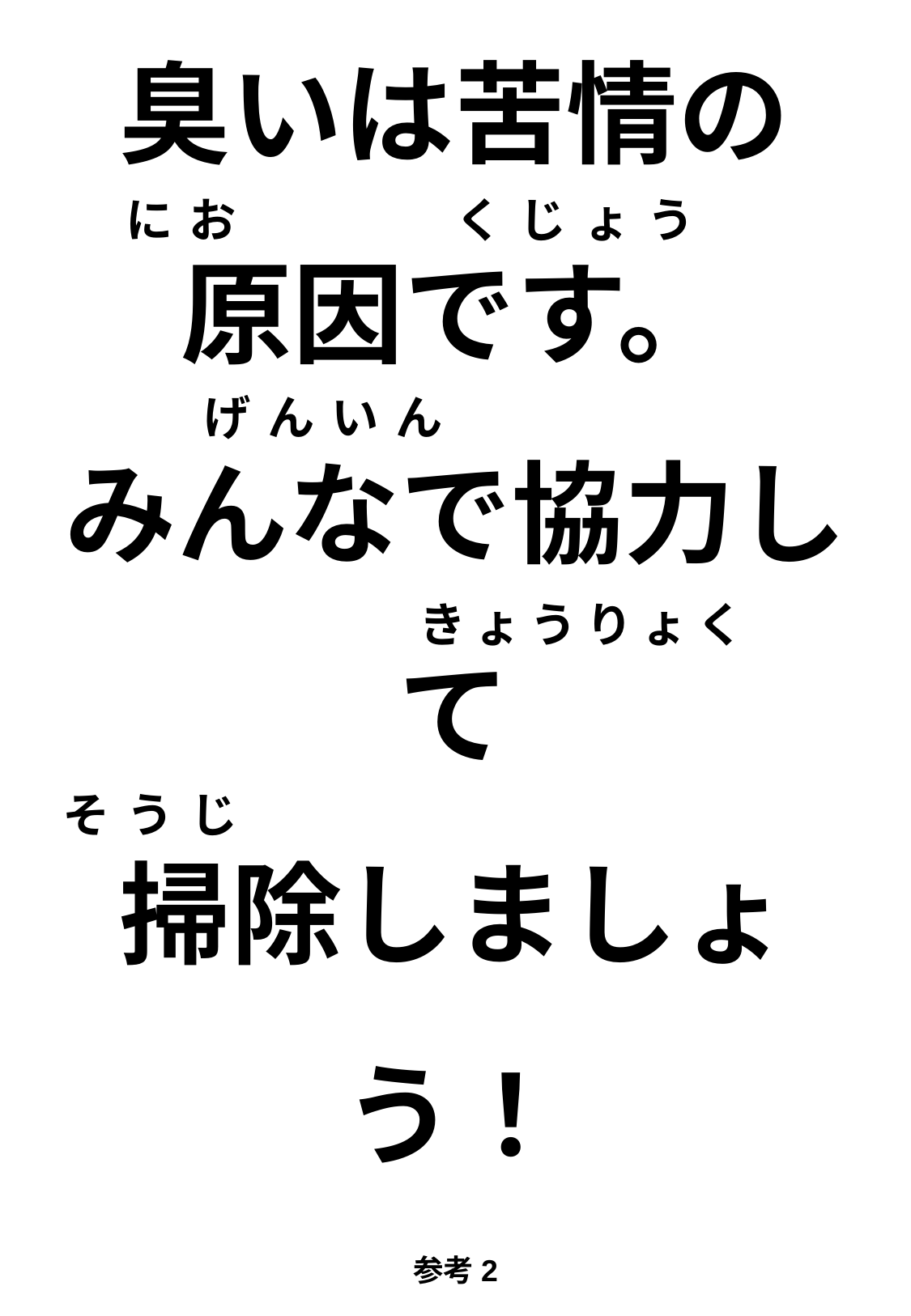

くじょう
にお
# 臭いは苦情の 原因です。 みんなで協力して 掃除しましょう！
げんいん
きょうりょく
そうじ
参考2